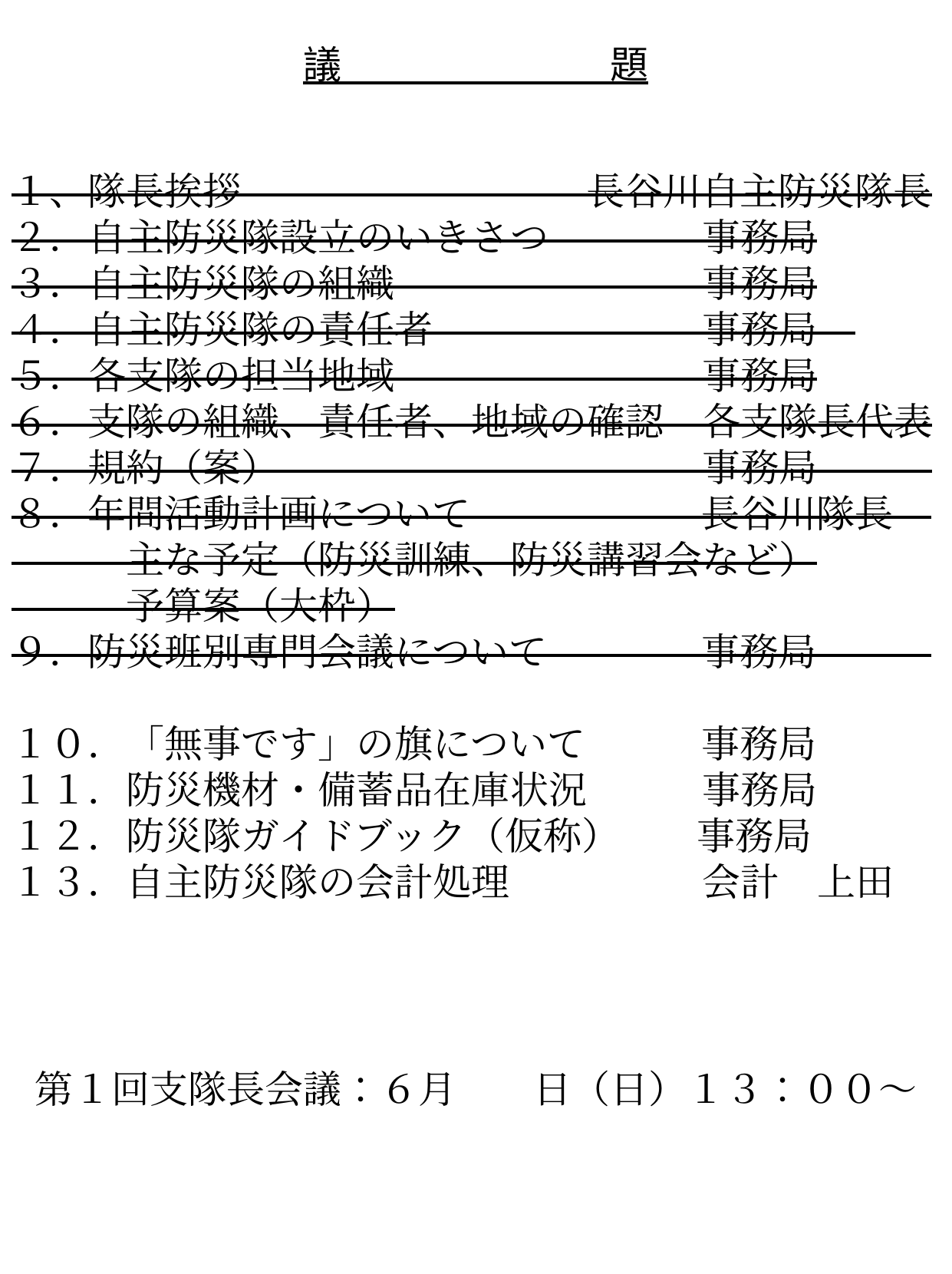

議　　　　　　　題

１、隊長挨拶　　　　　　　　　長谷川自主防災隊長
２．自主防災隊設立のいきさつ　　　　事務局
３．自主防災隊の組織　　　　　　　　事務局
４．自主防災隊の責任者　　　　　　　事務局
５．各支隊の担当地域　　　　　　　　事務局
６．支隊の組織、責任者、地域の確認　各支隊長代表
７．規約（案）　　　　　　　　　　　事務局
８．年間活動計画について　　　　　　長谷川隊長
　　　主な予定（防災訓練、防災講習会など）
　　　予算案（大枠）
９．防災班別専門会議について　　　　事務局
１０．「無事です」の旗について　　　事務局
１１．防災機材・備蓄品在庫状況　　　事務局
１２．防災隊ガイドブック（仮称）　　事務局
１３．自主防災隊の会計処理　　　　　会計　上田

第１回支隊長会議：６月　　日（日）１３：００～